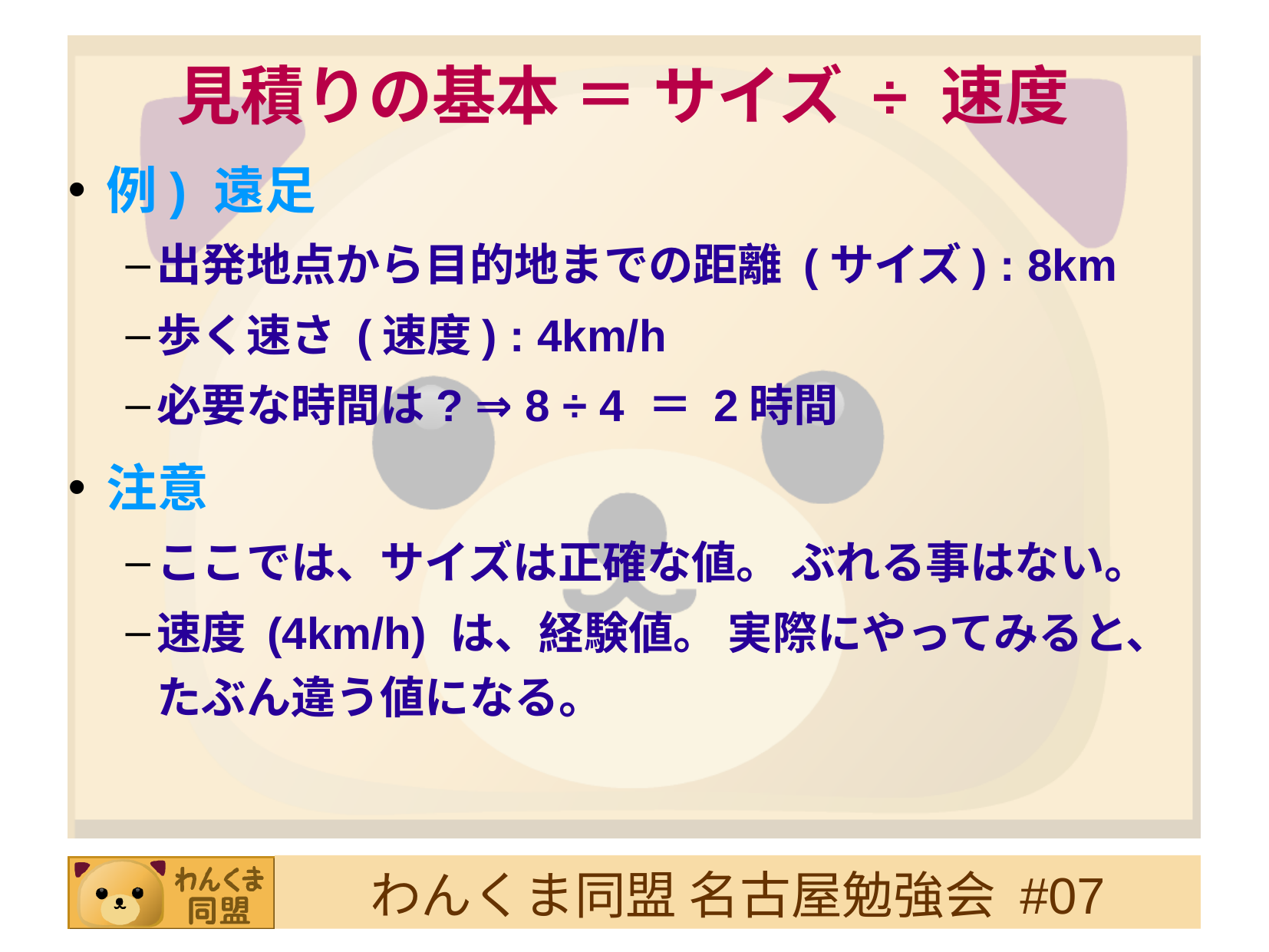

# 見積りの基本 ＝ サイズ ÷ 速度
例) 遠足
出発地点から目的地までの距離 (サイズ) : 8km
歩く速さ (速度) : 4km/h
必要な時間は? ⇒ 8 ÷ 4 ＝ 2時間
注意
ここでは、サイズは正確な値。 ぶれる事はない。
速度 (4km/h) は、経験値。 実際にやってみると、たぶん違う値になる。